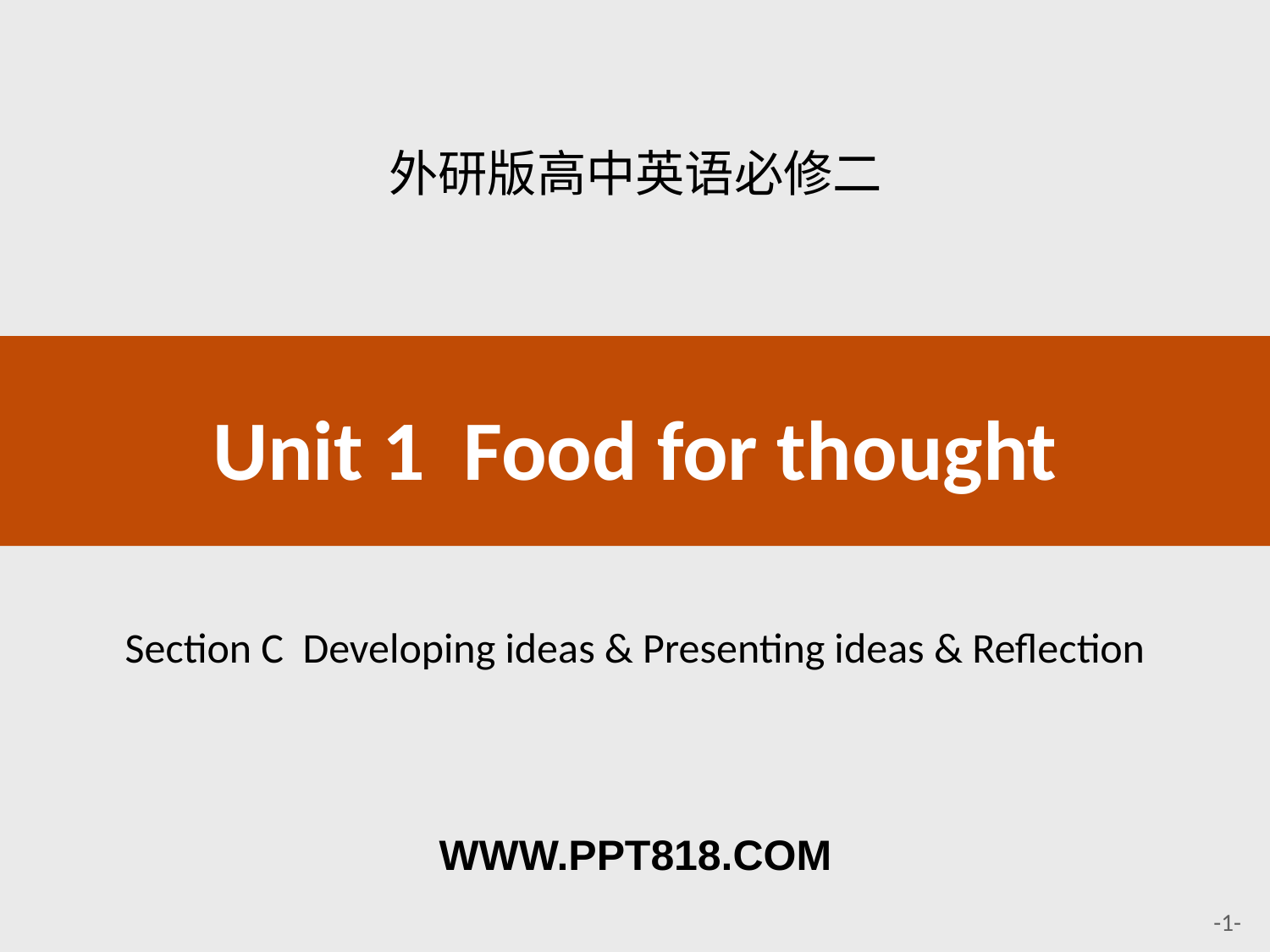

外研版高中英语必修二
Unit 1  Food for thought
# Section C  Developing ideas & Presenting ideas & Reflection
WWW.PPT818.COM